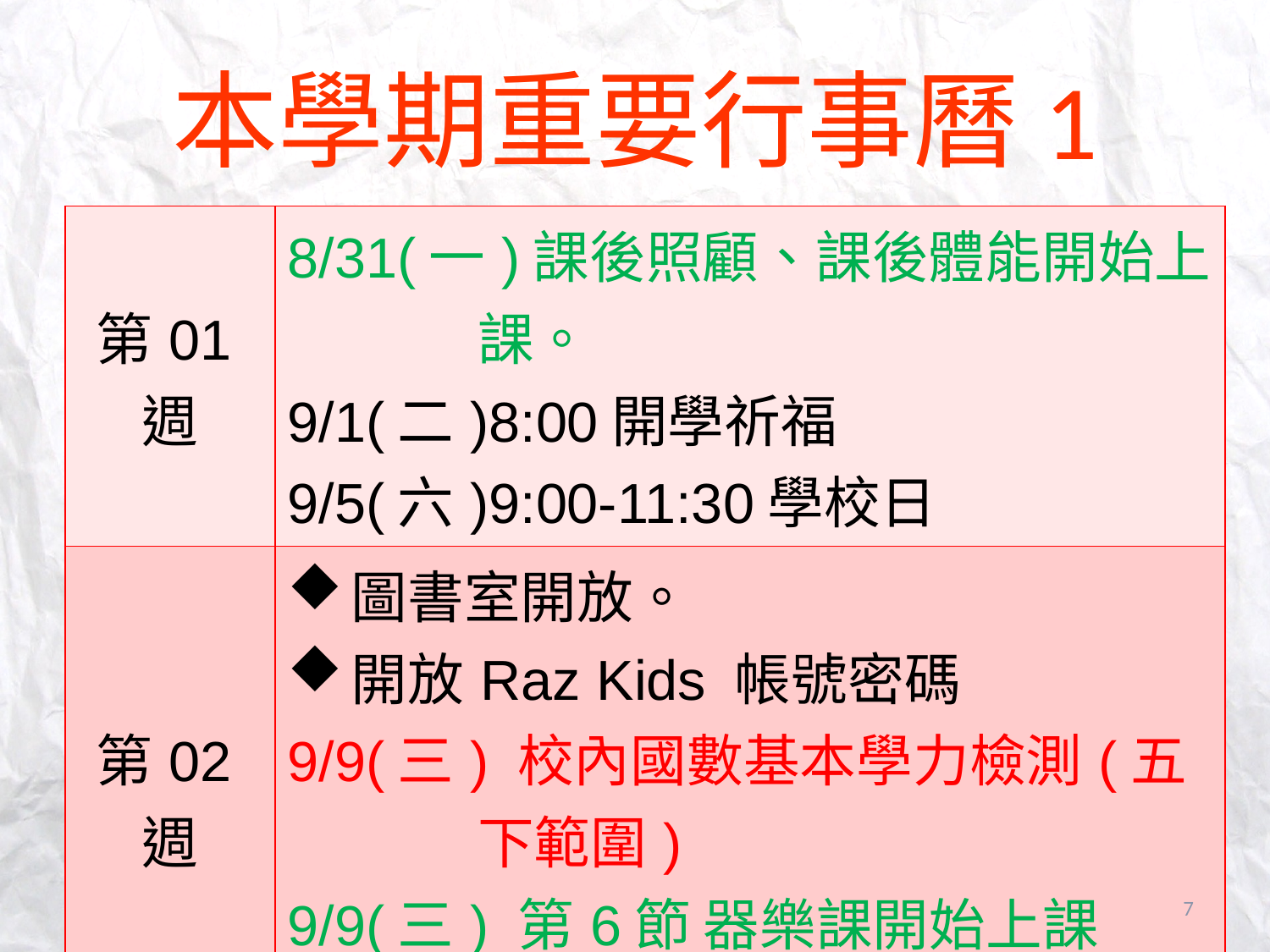

# 本學期重要行事曆1
| 第01週 | 8/31(一)課後照顧、課後體能開始上課。 9/1(二)8:00開學祈福 9/5(六)9:00-11:30學校日 |
| --- | --- |
| 第02週 | 圖書室開放。 開放Raz Kids 帳號密碼 9/9(三) 校內國數基本學力檢測(五下範圍) 9/9(三) 第6節 器樂課開始上課 9/11(五) 增能社團開始上課 |
7